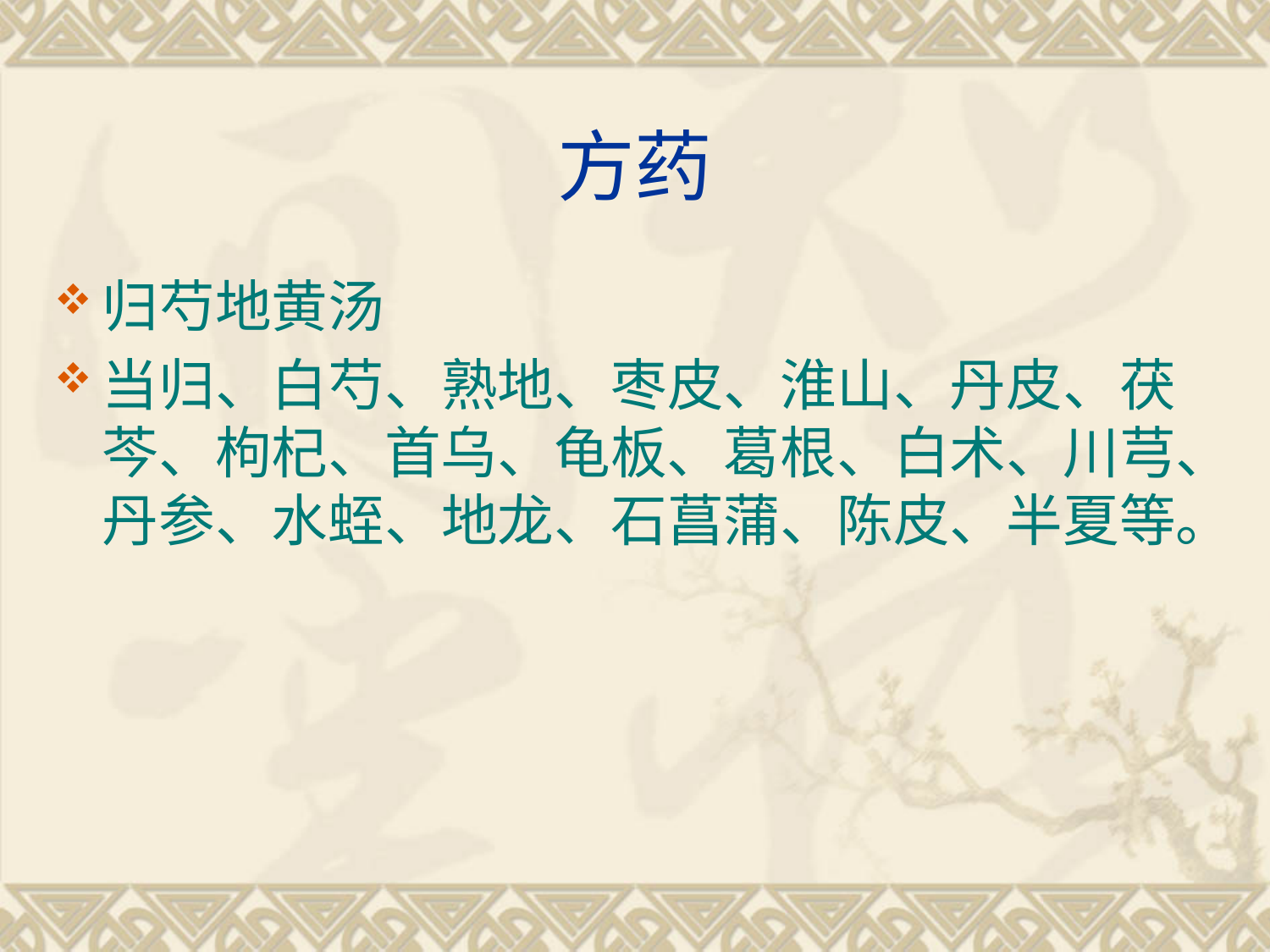

# 方药
归芍地黄汤
当归、白芍、熟地、枣皮、淮山、丹皮、茯芩、枸杞、首乌、龟板、葛根、白术、川芎、丹参、水蛭、地龙、石菖蒲、陈皮、半夏等。